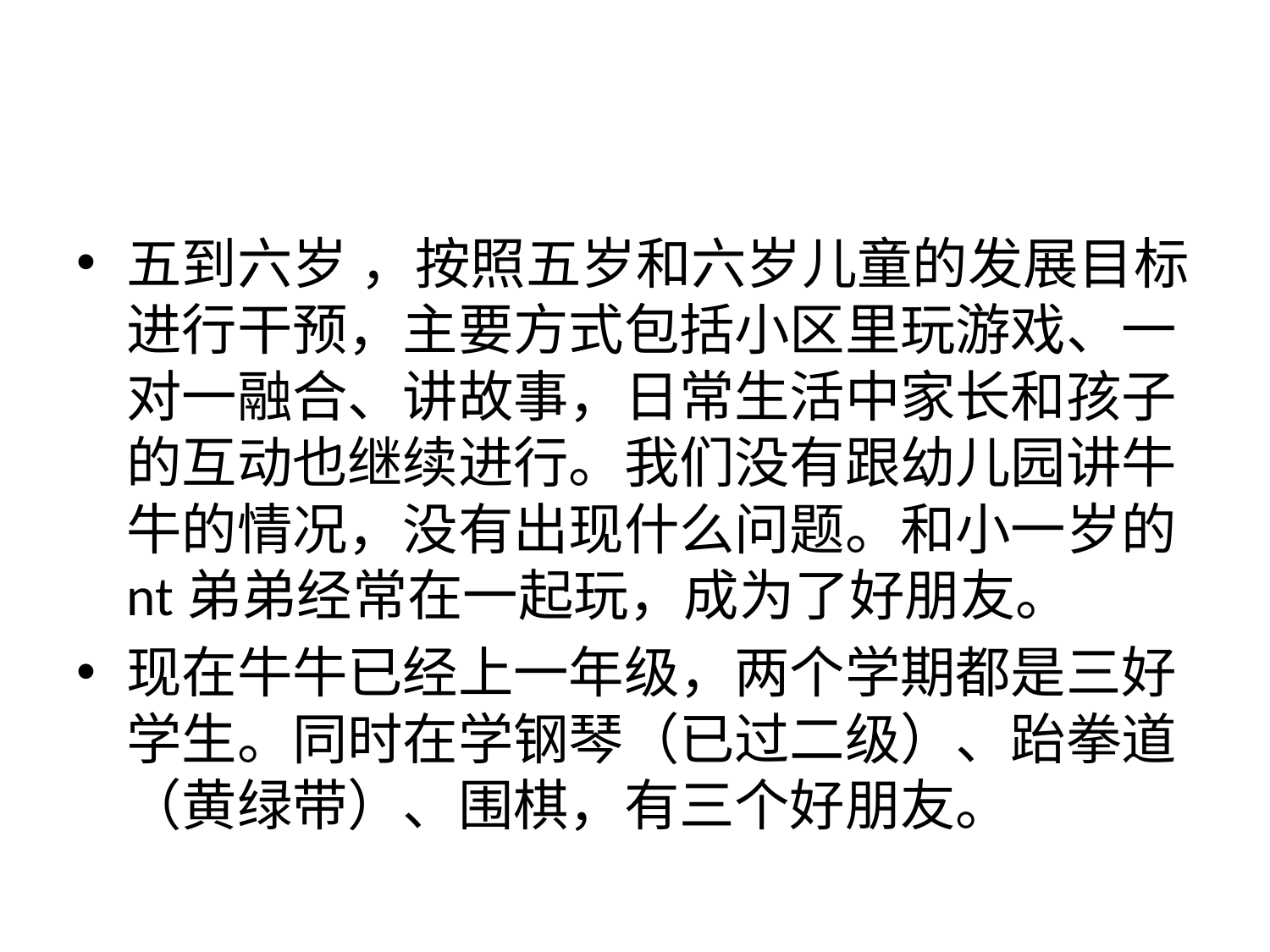

#
五到六岁 ，按照五岁和六岁儿童的发展目标进行干预，主要方式包括小区里玩游戏、一对一融合、讲故事，日常生活中家长和孩子的互动也继续进行。我们没有跟幼儿园讲牛牛的情况，没有出现什么问题。和小一岁的nt弟弟经常在一起玩，成为了好朋友。
现在牛牛已经上一年级，两个学期都是三好学生。同时在学钢琴（已过二级）、跆拳道（黄绿带）、围棋，有三个好朋友。